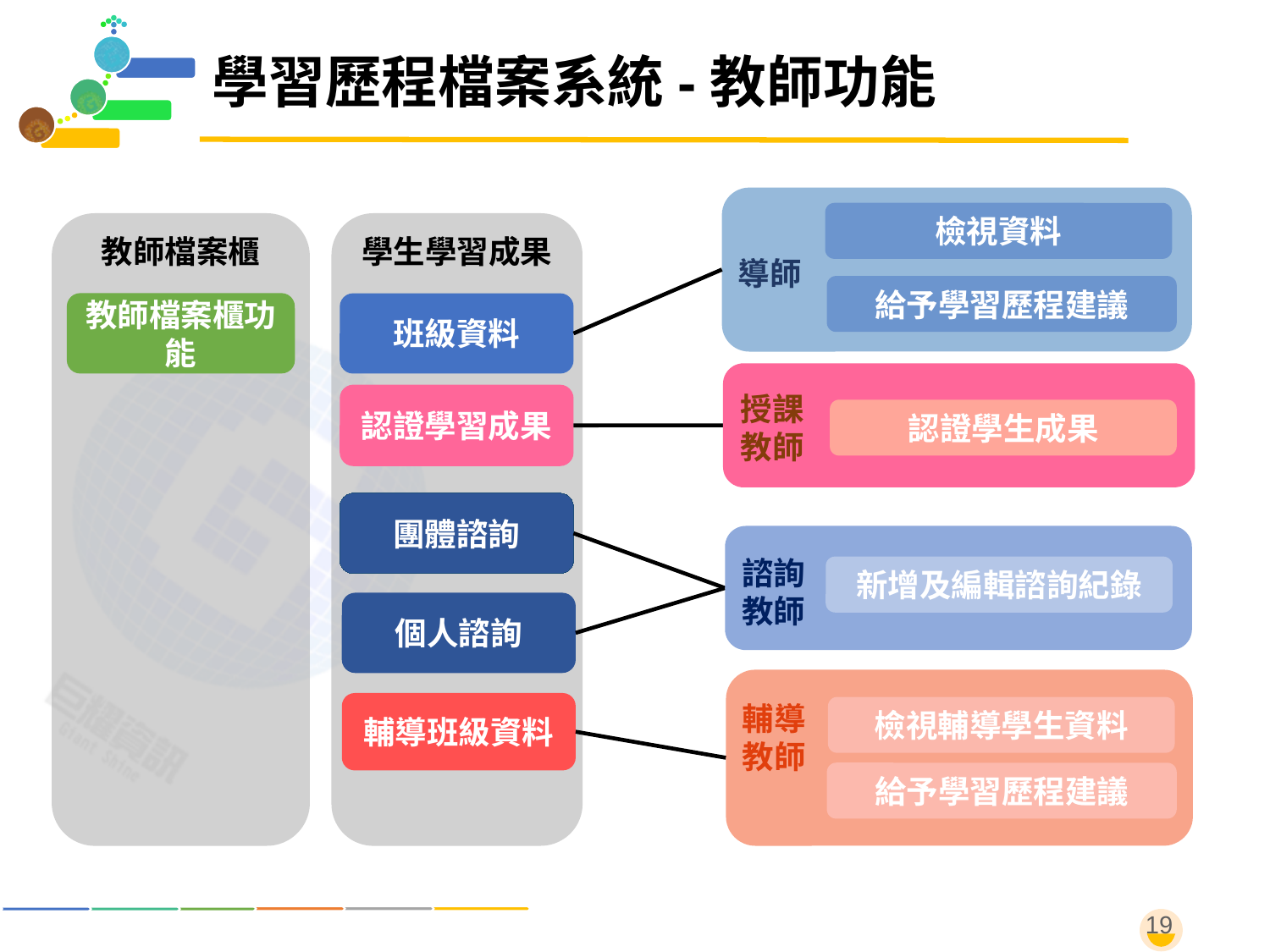

# 學習歷程檔案系統-教師功能

檢視資料
教師檔案櫃
學生學習成果
導師
給予學習歷程建議
教師檔案櫃功能
班級資料

授課
教師
認證學習成果
認證學生成果
團體諮詢

諮詢
教師
新增及編輯諮詢紀錄
個人諮詢

輔導班級資料
輔導
教師
檢視輔導學生資料
給予學習歷程建議
19